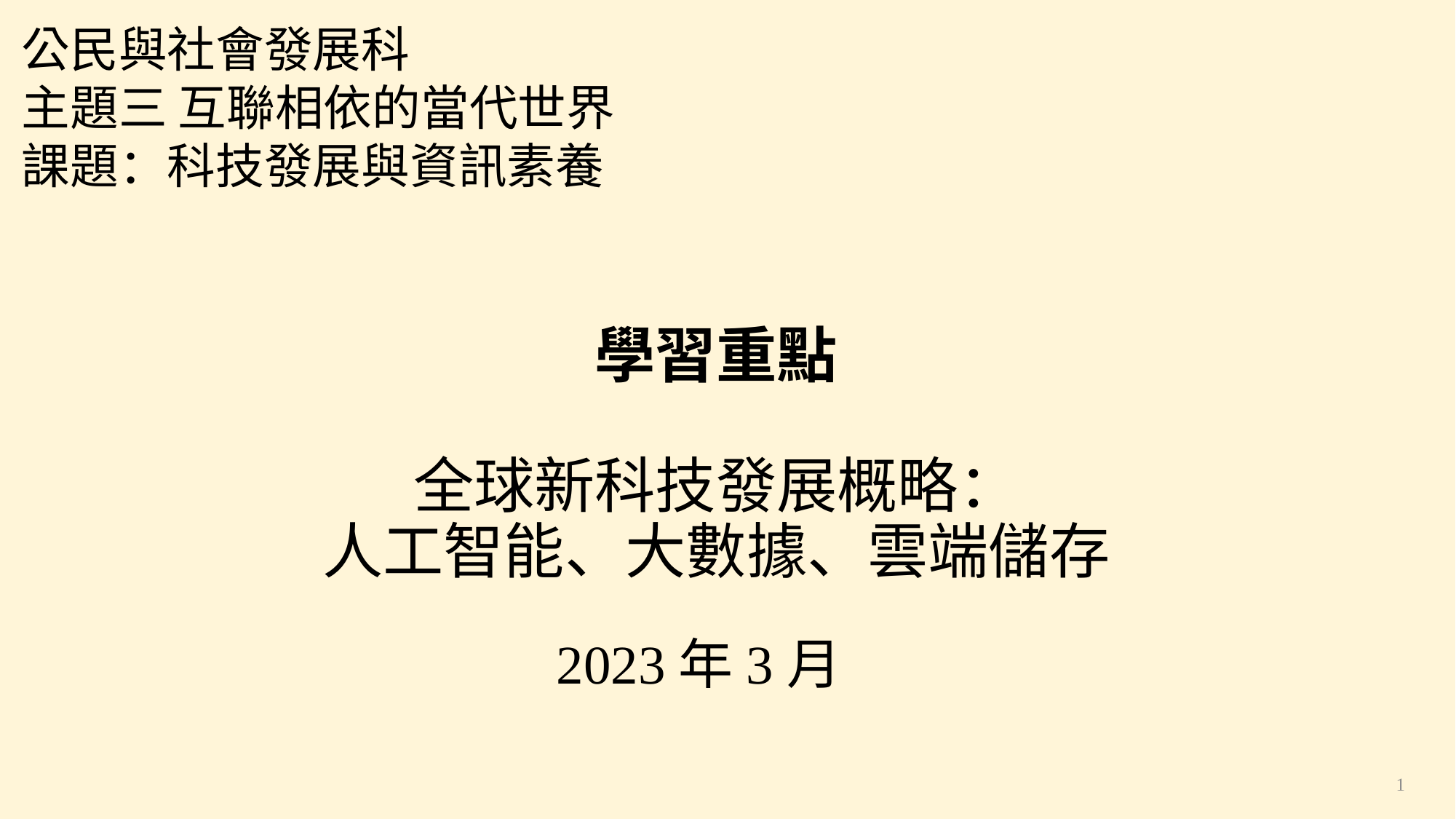

公民與社會發展科
主題三 互聯相依的當代世界
課題：科技發展與資訊素養
# 學習重點 全球新科技發展概略： 人工智能、大數據、雲端儲存
2023年3月